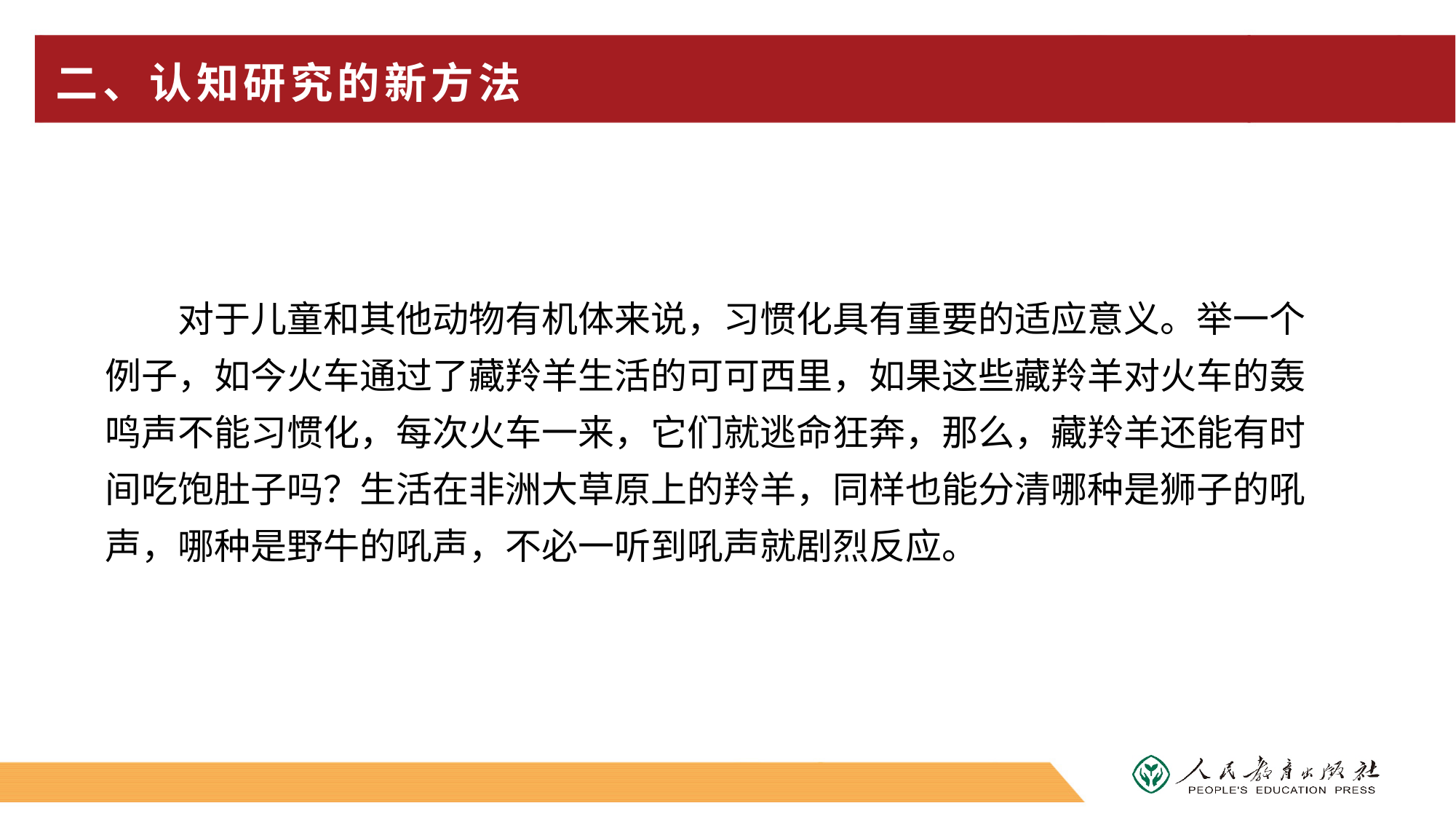

# 二、认知研究的新方法

对于儿童和其他动物有机体来说，习惯化具有重要的适应意义。举一个例子，如今火车通过了藏羚羊生活的可可西里，如果这些藏羚羊对火车的轰鸣声不能习惯化，每次火车一来，它们就逃命狂奔，那么，藏羚羊还能有时间吃饱肚子吗？生活在非洲大草原上的羚羊，同样也能分清哪种是狮子的吼声，哪种是野牛的吼声，不必一听到吼声就剧烈反应。